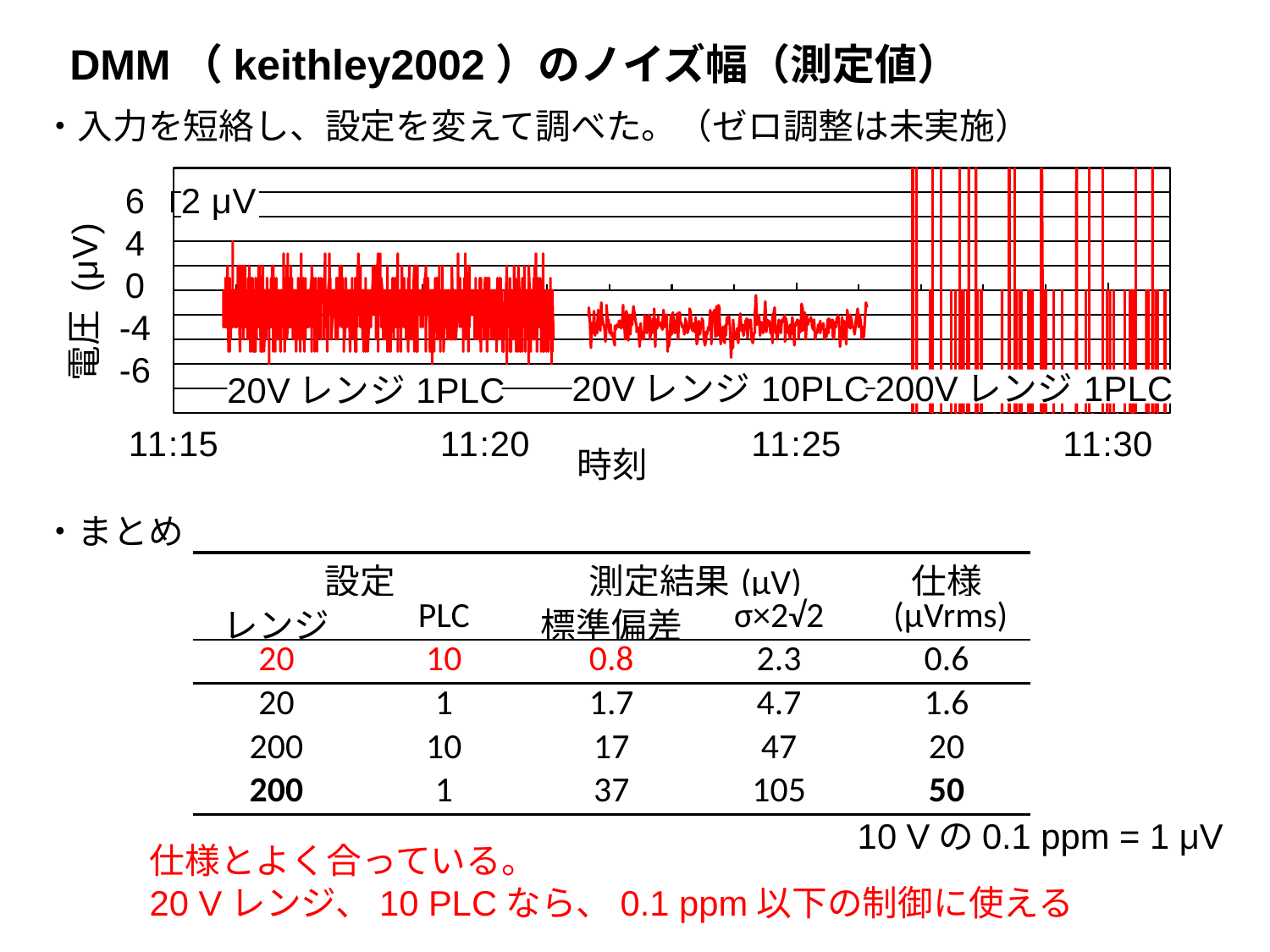

DMM（keithley2002）のノイズ幅（測定値）
・入力を短絡し、設定を変えて調べた。（ゼロ調整は未実施）

### Chart

| Category | Short 1.66819E-06 20Vレンジ_1PLC | Short 8.26531E-07 20Vレンジ_10PLC | Short 3.70049E-05 200Vレンジ_1PLC | Short 1.66068E-05 200Vレンジ_10PLC |
|---|---|---|---|---|
・まとめ
| 設定 |  | 測定結果(μV) |  | 仕様 |
| --- | --- | --- | --- | --- |
| レンジ | PLC | 標準偏差 | σ×2√2 | (μVrms) |
| 20 | 10 | 0.8 | 2.3 | 0.6 |
| 20 | 1 | 1.7 | 4.7 | 1.6 |
| 200 | 10 | 17 | 47 | 20 |
| 200 | 1 | 37 | 105 | 50 |
10 Vの0.1 ppm = 1 μV
仕様とよく合っている。
20 Vレンジ、10 PLCなら、0.1 ppm以下の制御に使える